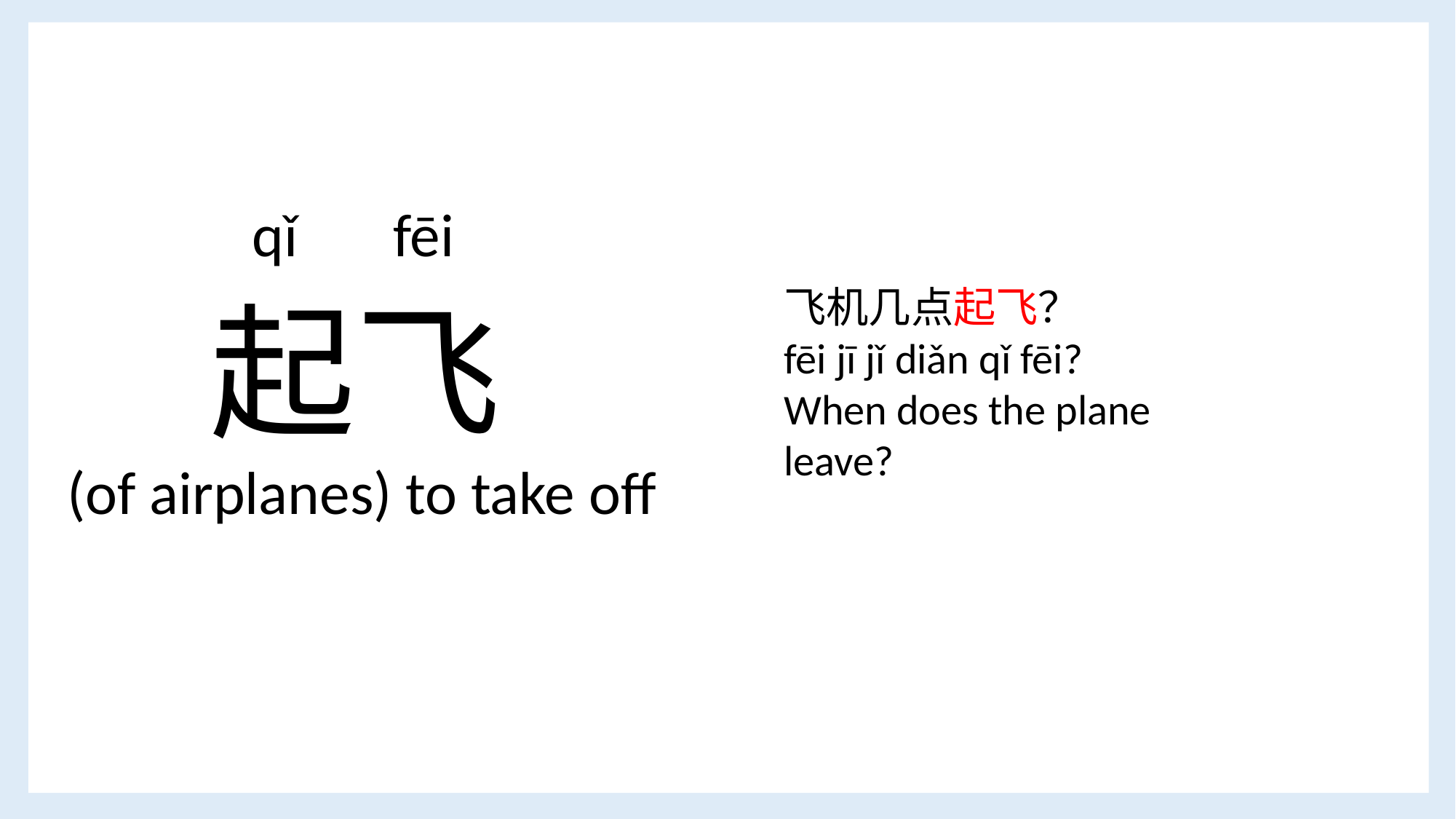

qǐ       fēi
起飞
飞机几点起飞？
fēi jī jǐ diǎn qǐ fēi?
When does the plane leave?
(of airplanes) to take off